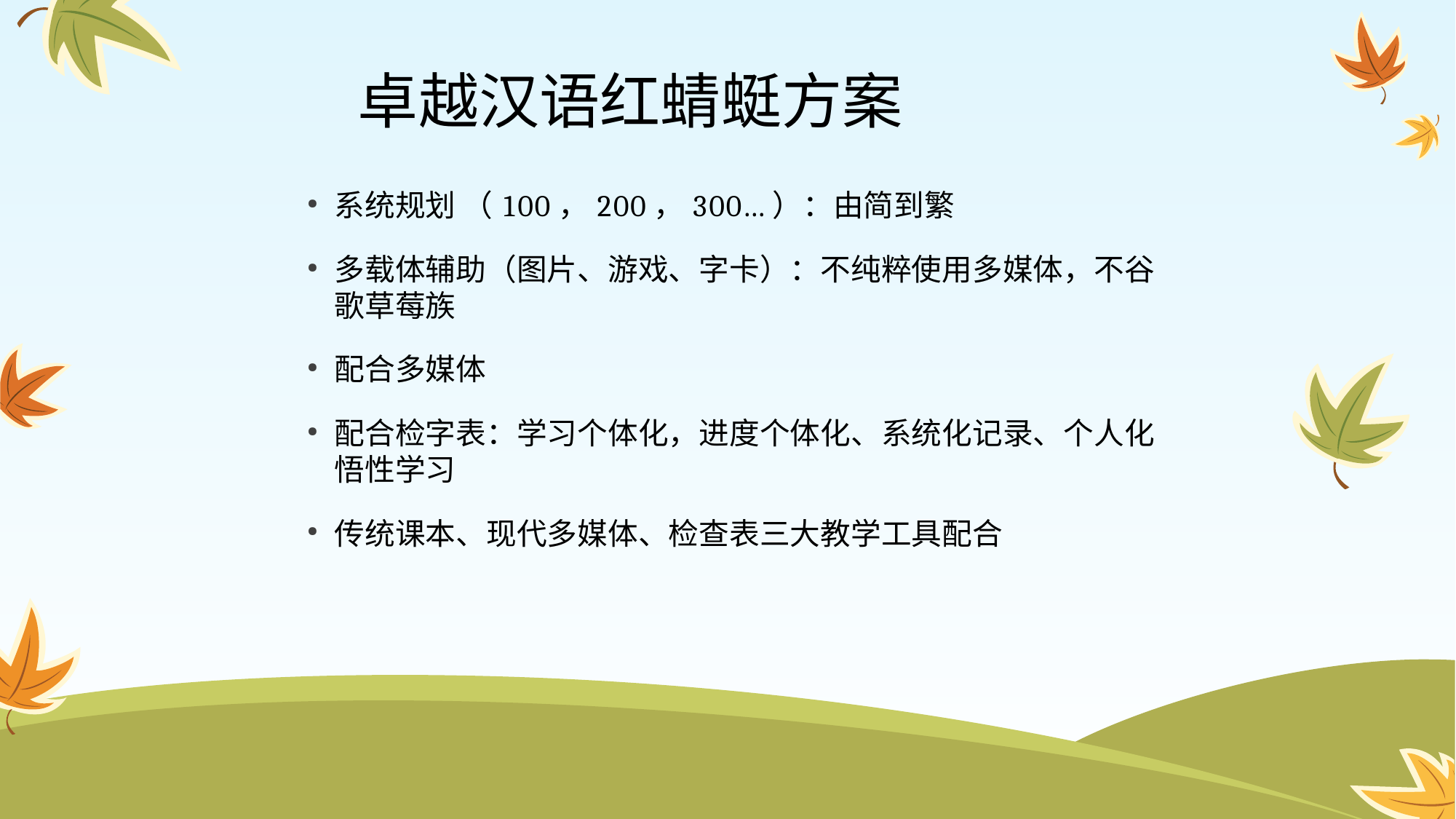

卓越汉语红蜻蜓方案
系统规划 （100，200，300…）：由简到繁
多载体辅助（图片、游戏、字卡）：不纯粹使用多媒体，不谷歌草莓族
配合多媒体
配合检字表：学习个体化，进度个体化、系统化记录、个人化悟性学习
传统课本、现代多媒体、检查表三大教学工具配合